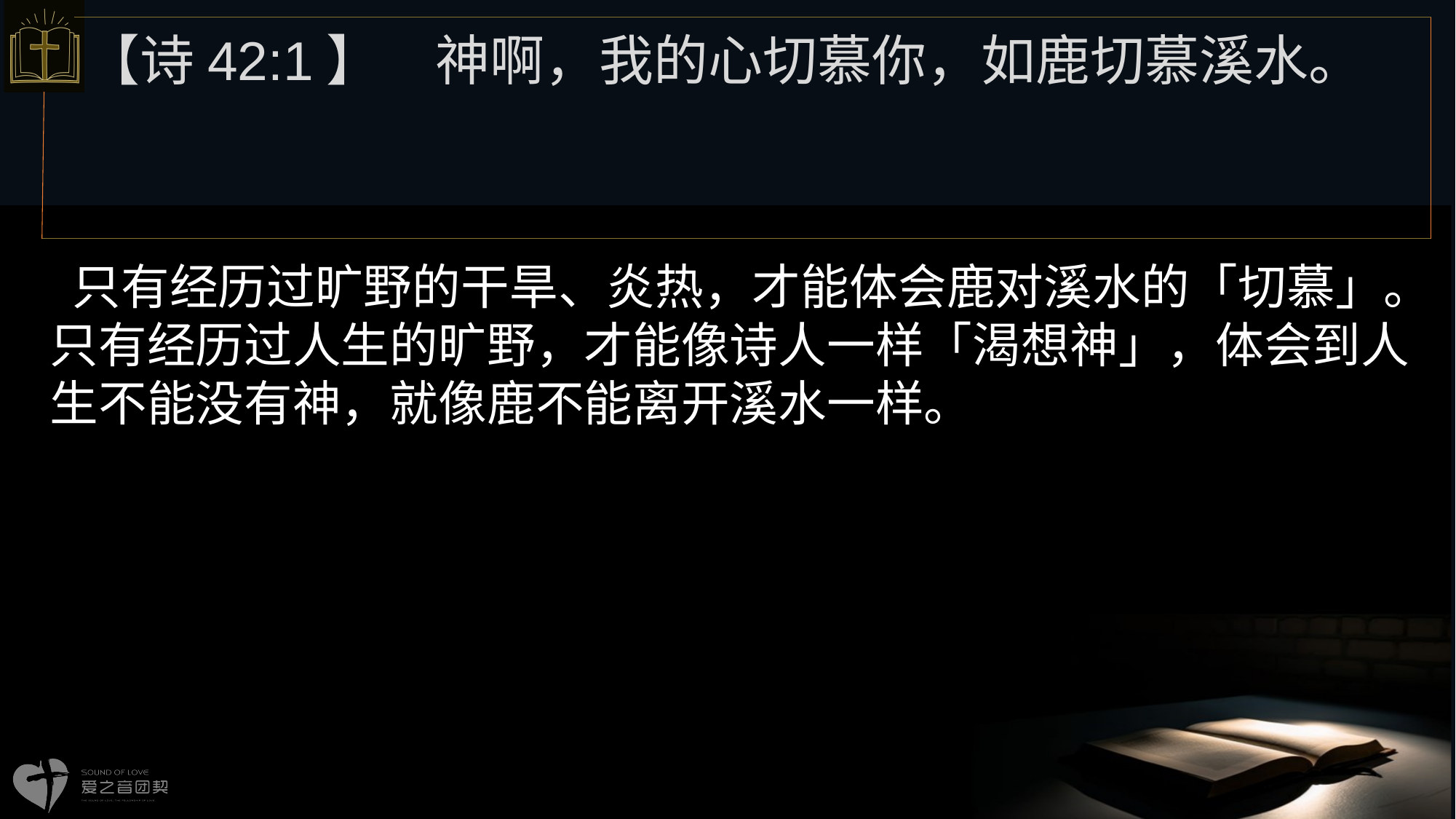

【诗42:1】　神啊，我的心切慕你，如鹿切慕溪水。
# 只有经历过旷野的干旱、炎热，才能体会鹿对溪水的「切慕」。只有经历过人生的旷野，才能像诗人一样「渴想神」，体会到人生不能没有神，就像鹿不能离开溪水一样。